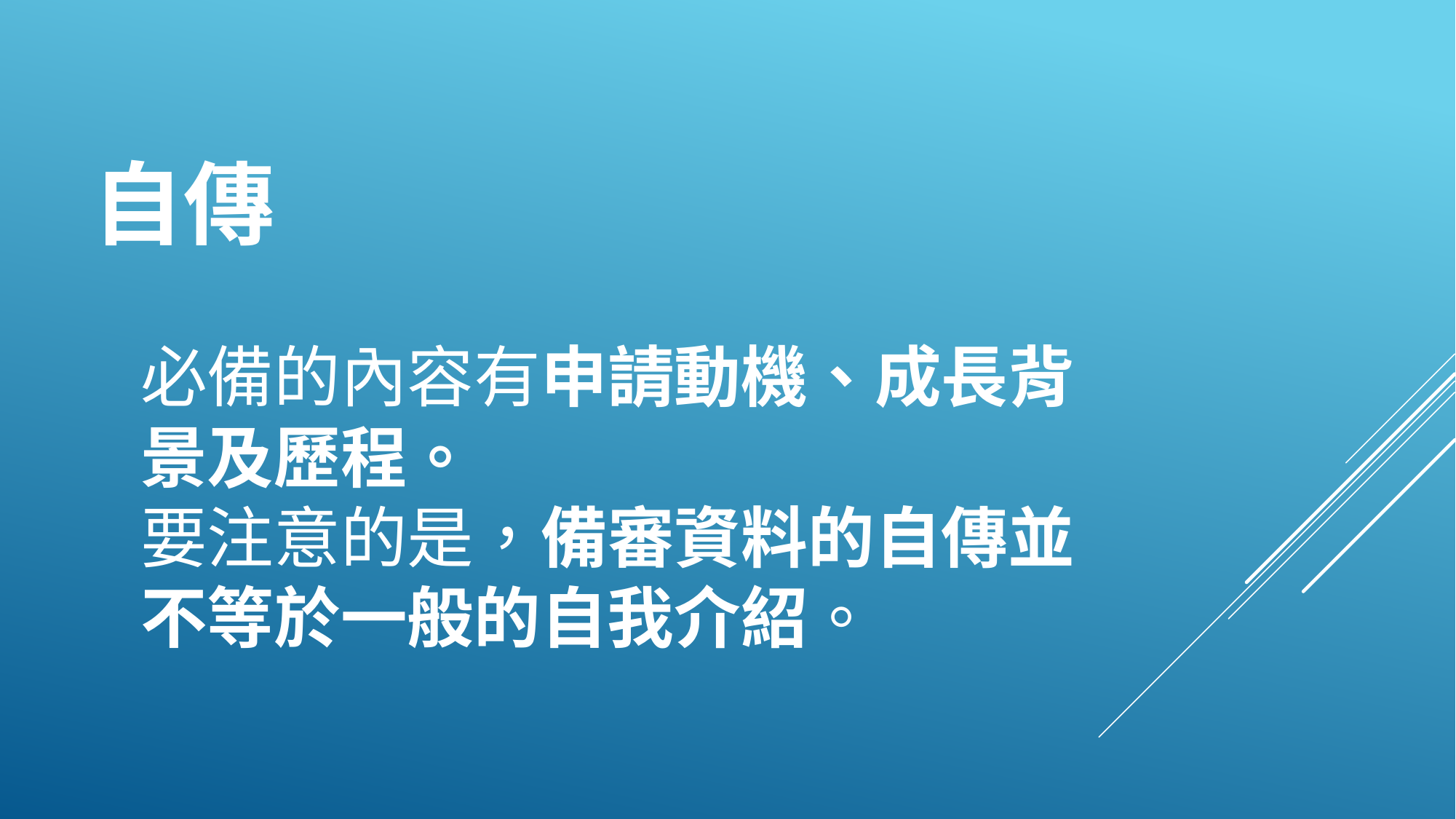

自傳
# 必備的內容有申請動機、成長背景及歷程。 要注意的是，備審資料的自傳並不等於一般的自我介紹。